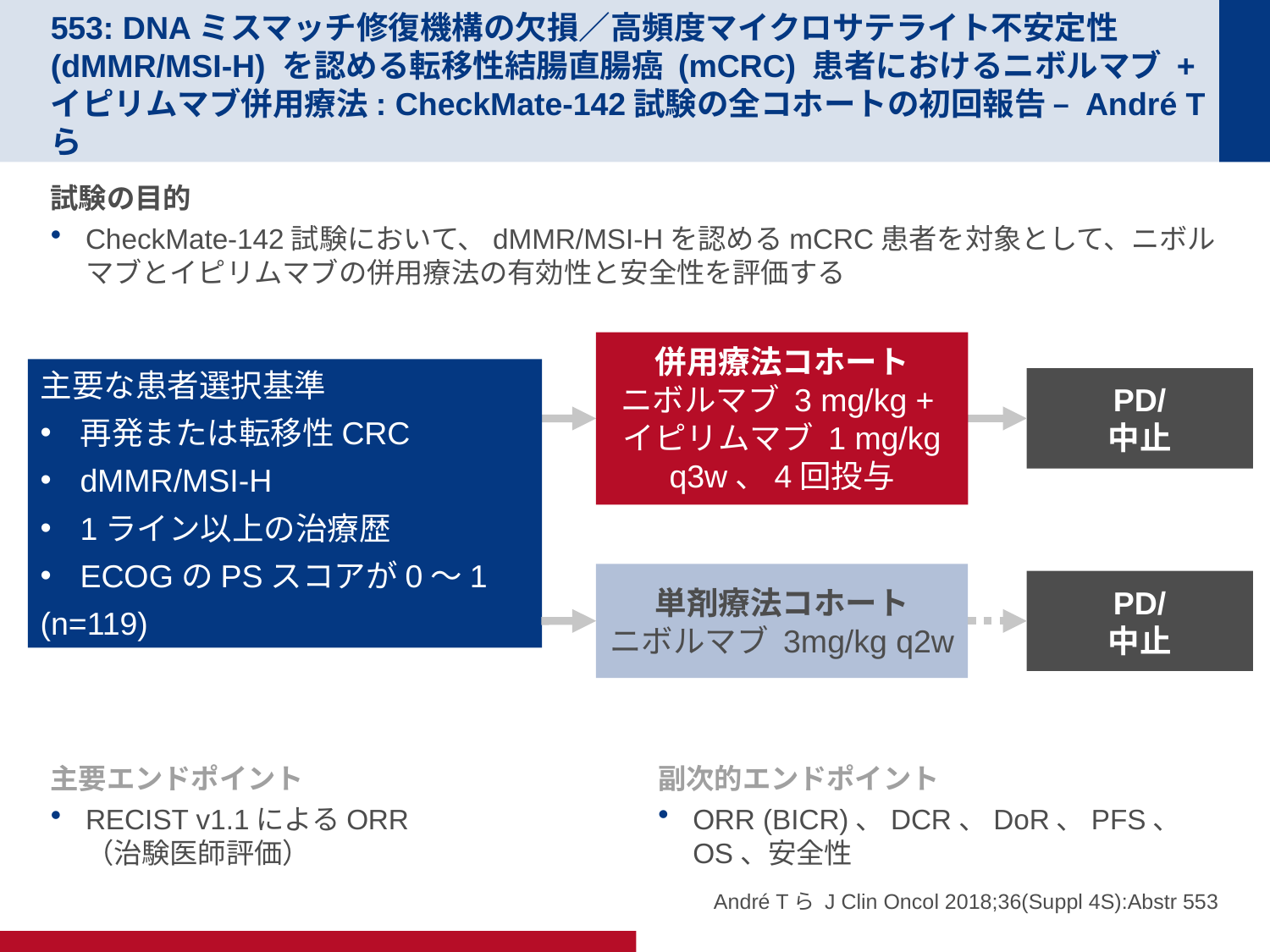

# 553: DNAミスマッチ修復機構の欠損／高頻度マイクロサテライト不安定性 (dMMR/MSI-H) を認める転移性結腸直腸癌 (mCRC) 患者におけるニボルマブ + イピリムマブ併用療法: CheckMate-142試験の全コホートの初回報告 – André Tら
試験の目的
CheckMate-142試験において、dMMR/MSI-Hを認めるmCRC患者を対象として、ニボルマブとイピリムマブの併用療法の有効性と安全性を評価する
併用療法コホート
ニボルマブ 3 mg/kg +
イピリムマブ 1 mg/kg q3w、4回投与
主要な患者選択基準
再発または転移性CRC
dMMR/MSI-H
1ライン以上の治療歴
ECOGのPSスコアが0～1
(n=119)
PD/
中止
単剤療法コホート
ニボルマブ 3mg/kg q2w
PD/
中止
主要エンドポイント
RECIST v1.1によるORR
（治験医師評価）

副次的エンドポイント
ORR (BICR)、DCR、DoR、PFS、OS、安全性
André Tら J Clin Oncol 2018;36(Suppl 4S):Abstr 553